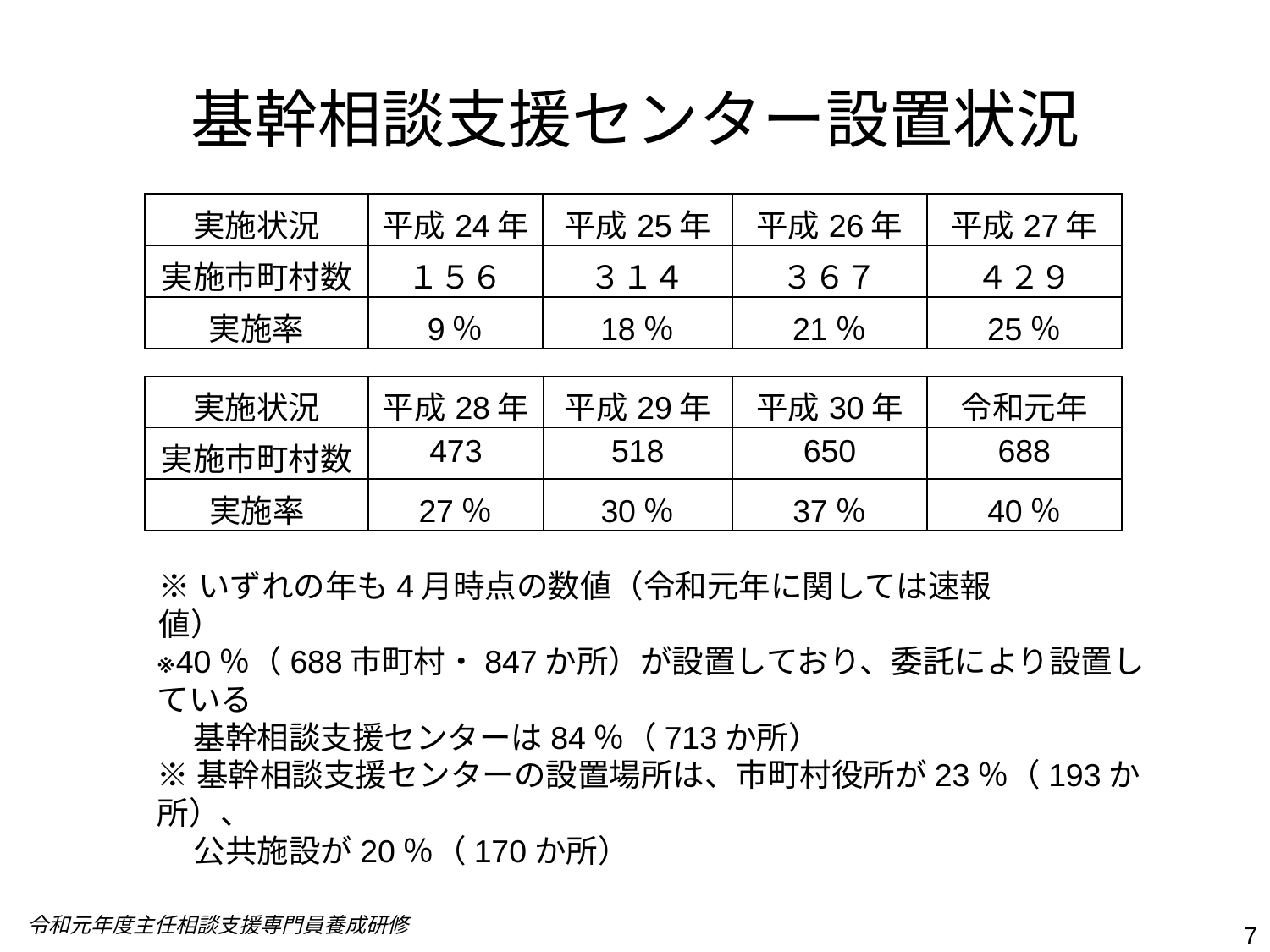

# 基幹相談支援センター設置状況
| 実施状況 | 平成24年 | 平成25年 | 平成26年 | 平成27年 |
| --- | --- | --- | --- | --- |
| 実施市町村数 | １５６ | ３１４ | ３６７ | ４２９ |
| 実施率 | 9％ | 18％ | 21％ | 25％ |
| 実施状況 | 平成28年 | 平成29年 | 平成30年 | 令和元年 |
| --- | --- | --- | --- | --- |
| 実施市町村数 | 473 | 518 | 650 | 688 |
| 実施率 | 27％ | 30％ | 37％ | 40％ |
※いずれの年も4月時点の数値（令和元年に関しては速報値）
※40％（688市町村・847か所）が設置しており、委託により設置している
    基幹相談支援センターは84％（713か所）
※基幹相談支援センターの設置場所は、市町村役所が23％（193か所）、
    公共施設が20％（170か所）
令和元年度主任相談支援専門員養成研修
7